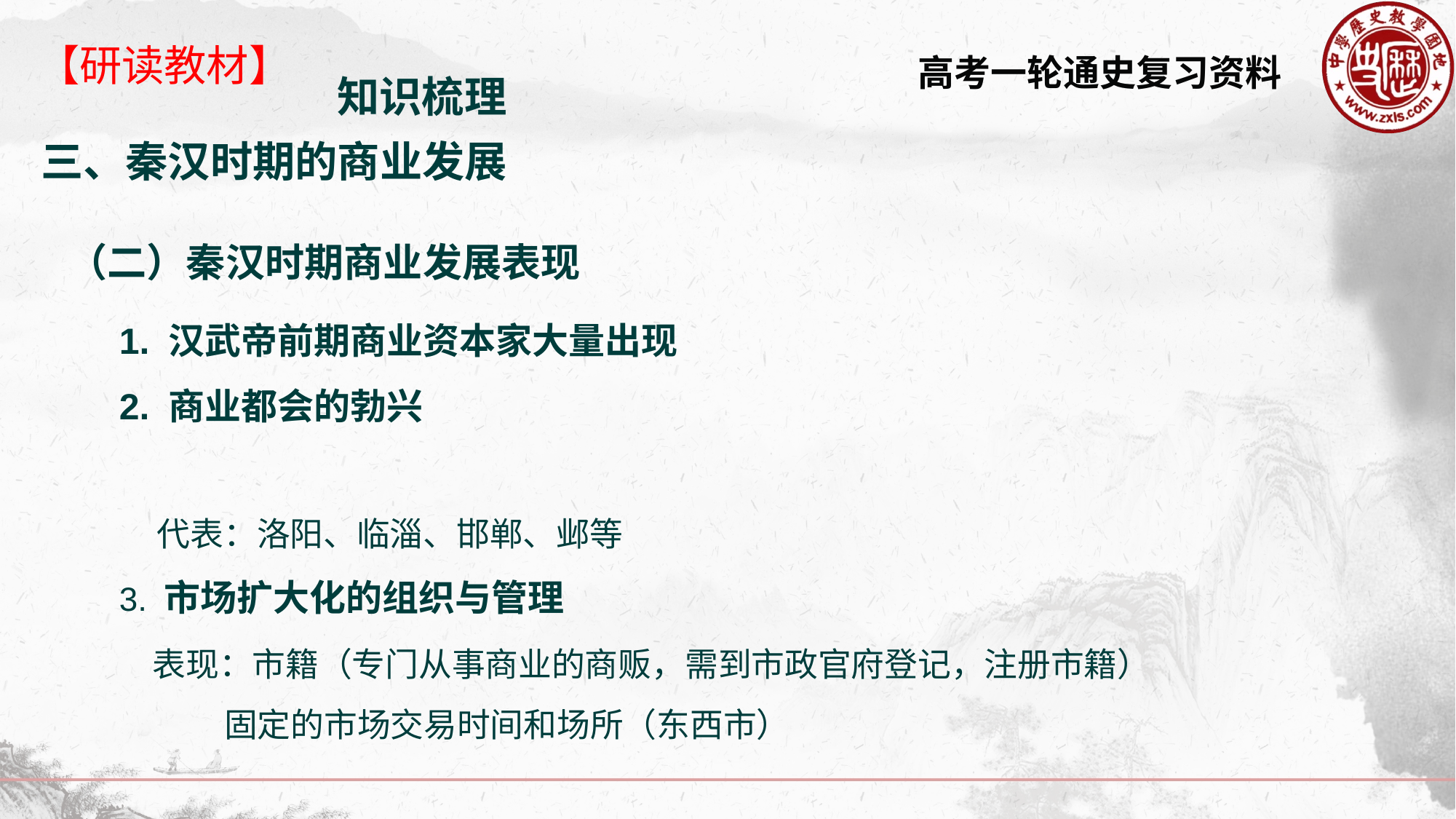

【研读教材】
知识梳理
三、秦汉时期的商业发展
（二）秦汉时期商业发展表现
1. 汉武帝前期商业资本家大量出现
2. 商业都会的勃兴

    代表：洛阳、临淄、邯郸、邺等
3. 市场扩大化的组织与管理
   表现：市籍（专门从事商业的商贩，需到市政官府登记，注册市籍）
             固定的市场交易时间和场所（东西市）